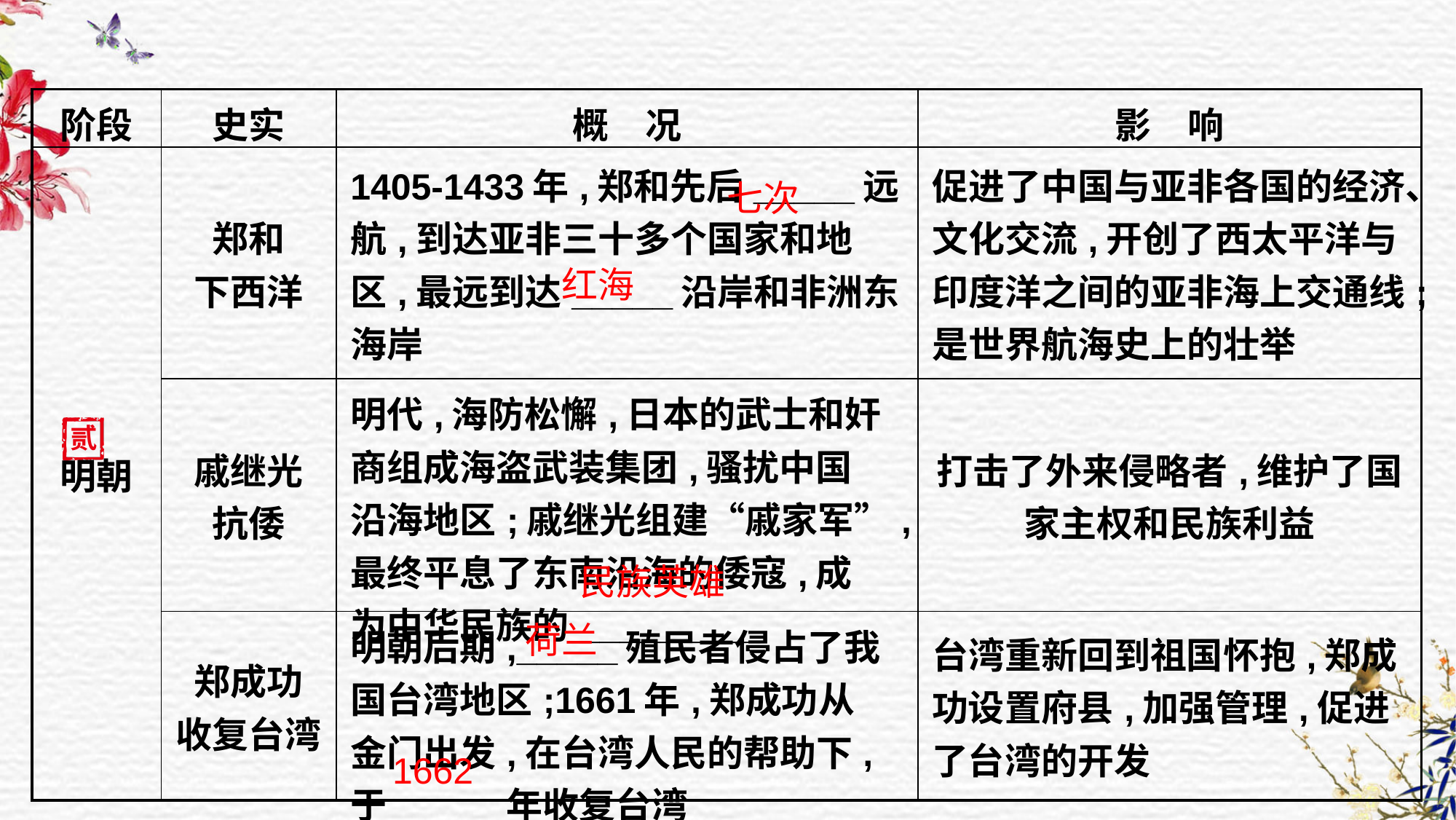

| 阶段 | 史实 | 概　况 | 影　响 |
| --- | --- | --- | --- |
| 明朝 | 郑和 下西洋 | 1405-1433年,郑和先后\_\_\_\_\_远 航,到达亚非三十多个国家和地 区,最远到达\_\_\_\_\_沿岸和非洲东 海岸 | 促进了中国与亚非各国的经济、文化交流,开创了西太平洋与印度洋之间的亚非海上交通线;是世界航海史上的壮举 |
|  | 戚继光 抗倭 | 明代,海防松懈,日本的武士和奸 商组成海盗武装集团,骚扰中国 沿海地区;戚继光组建“戚家军”, 最终平息了东南沿海的倭寇,成 为中华民族的\_\_\_\_\_\_\_\_\_ | 打击了外来侵略者,维护了国家主权和民族利益 |
|  | 郑成功 收复台湾 | 明朝后期,\_\_\_\_\_殖民者侵占了我 国台湾地区;1661年,郑成功从 金门出发,在台湾人民的帮助下, 于\_\_\_\_\_年收复台湾 | 台湾重新回到祖国怀抱,郑成功设置府县,加强管理,促进了台湾的开发 |
七次
红海
民族英雄
荷兰
1662